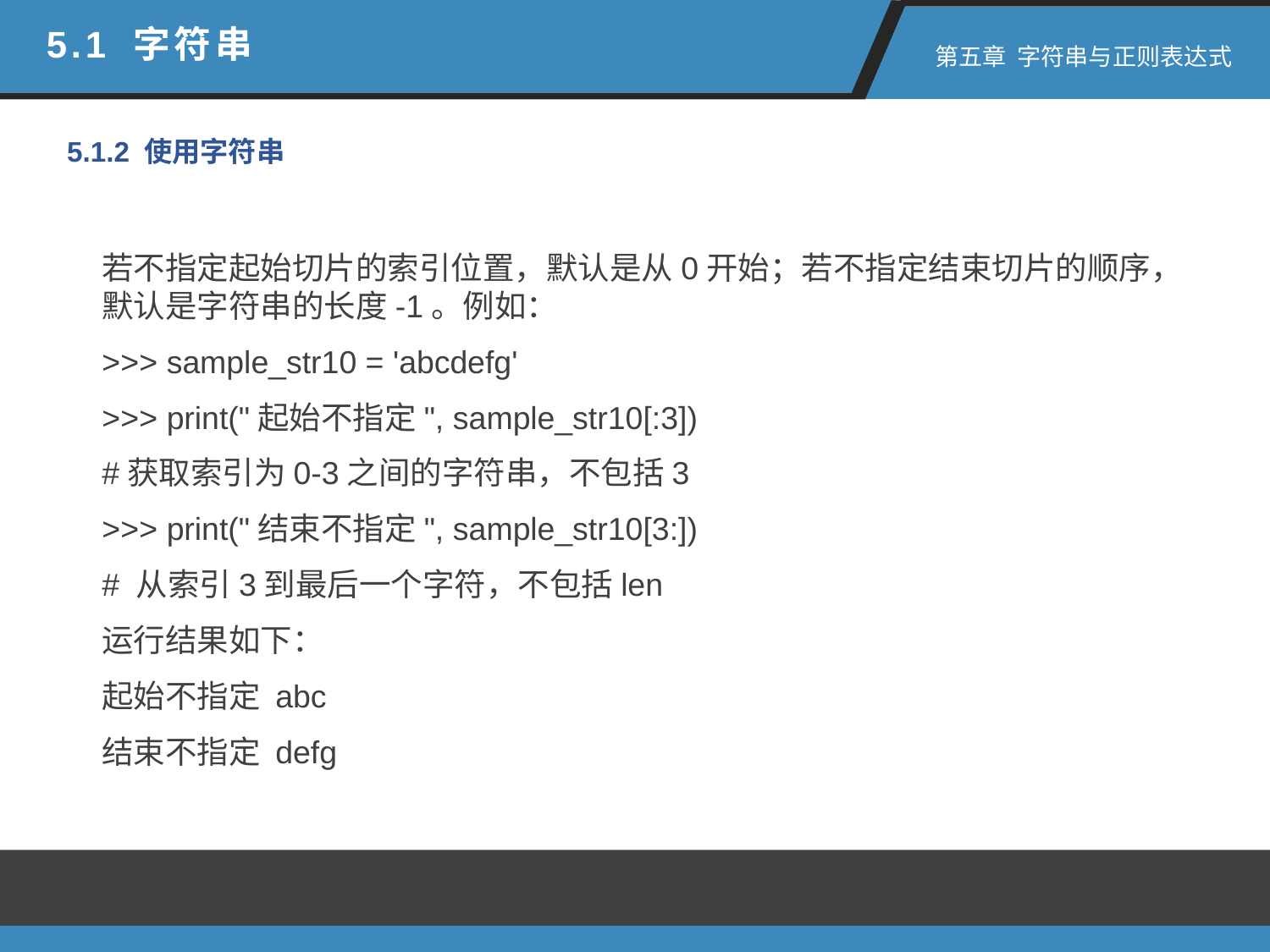

5.1 字符串
  第五章  字符串与正则表达式
5.1.2 使用字符串
若不指定起始切片的索引位置，默认是从0开始；若不指定结束切片的顺序，默认是字符串的长度-1。例如：
>>> sample_str10 = 'abcdefg'
>>> print("起始不指定", sample_str10[:3])
#获取索引为0-3之间的字符串，不包括3
>>> print("结束不指定", sample_str10[3:])
# 从索引3到最后一个字符，不包括len
运行结果如下：
起始不指定 abc
结束不指定 defg